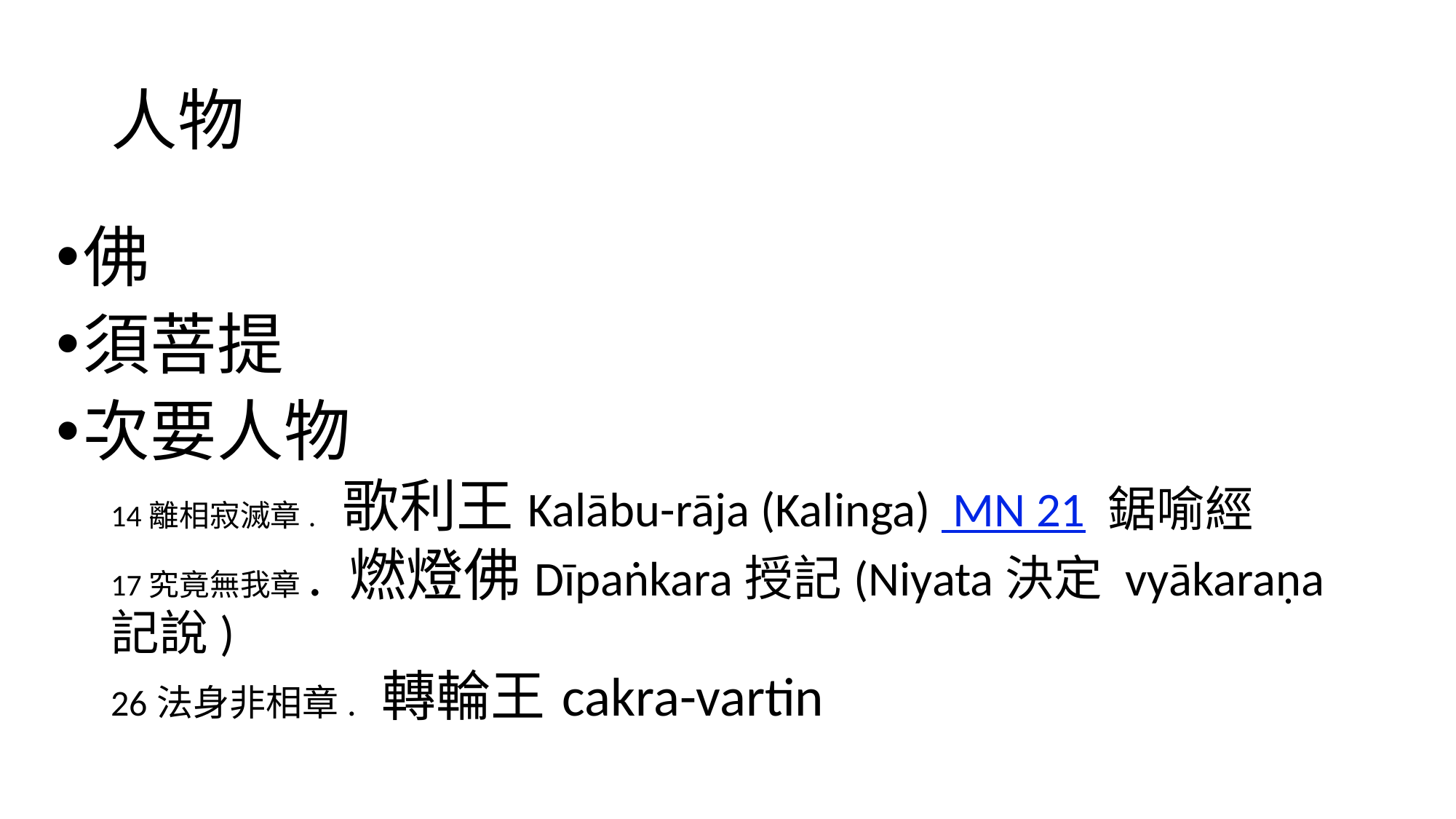

# 人物
佛
須菩提
次要人物
14離相寂滅章. 歌利王Kalābu-rāja (Kalinga)  MN 21 鋸喻經
17究竟無我章. 燃燈佛Dīpaṅkara授記(Niyata決定 vyākaraṇa記說)
26法身非相章. 轉輪王 cakra-vartin